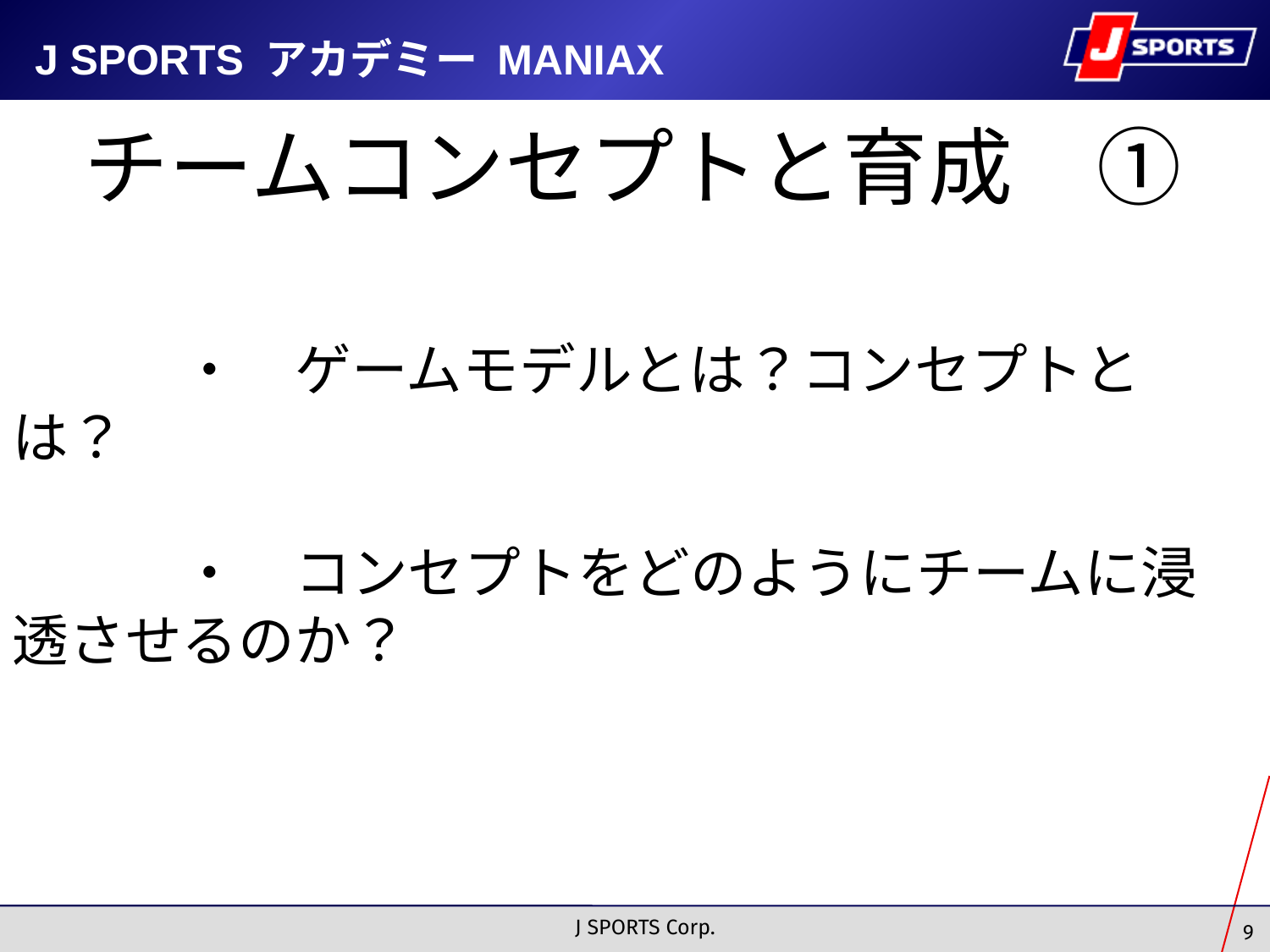

J SPORTS アカデミー MANIAX
チームコンセプトと育成　①

　　　・　ゲームモデルとは？コンセプトとは？

　　　・　コンセプトをどのようにチームに浸透させるのか？
J SPORTS Corp.
9